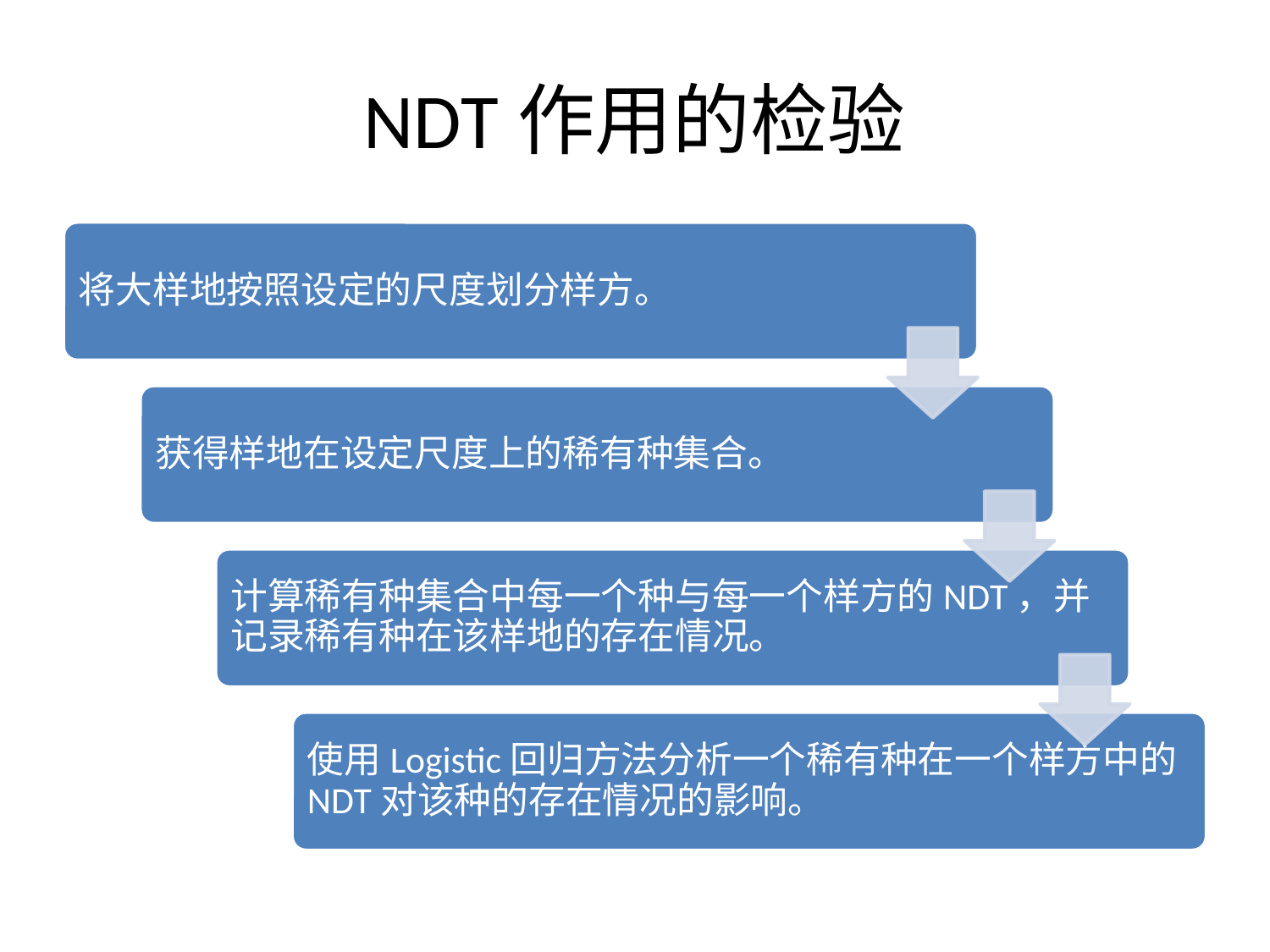

# NDT作用的检验
将大样地按照设定的尺度划分样方。
获得样地在设定尺度上的稀有种集合。
计算稀有种集合中每一个种与每一个样方的NDT，并记录稀有种在该样地的存在情况。
使用Logistic回归方法分析一个稀有种在一个样方中的NDT对该种的存在情况的影响。